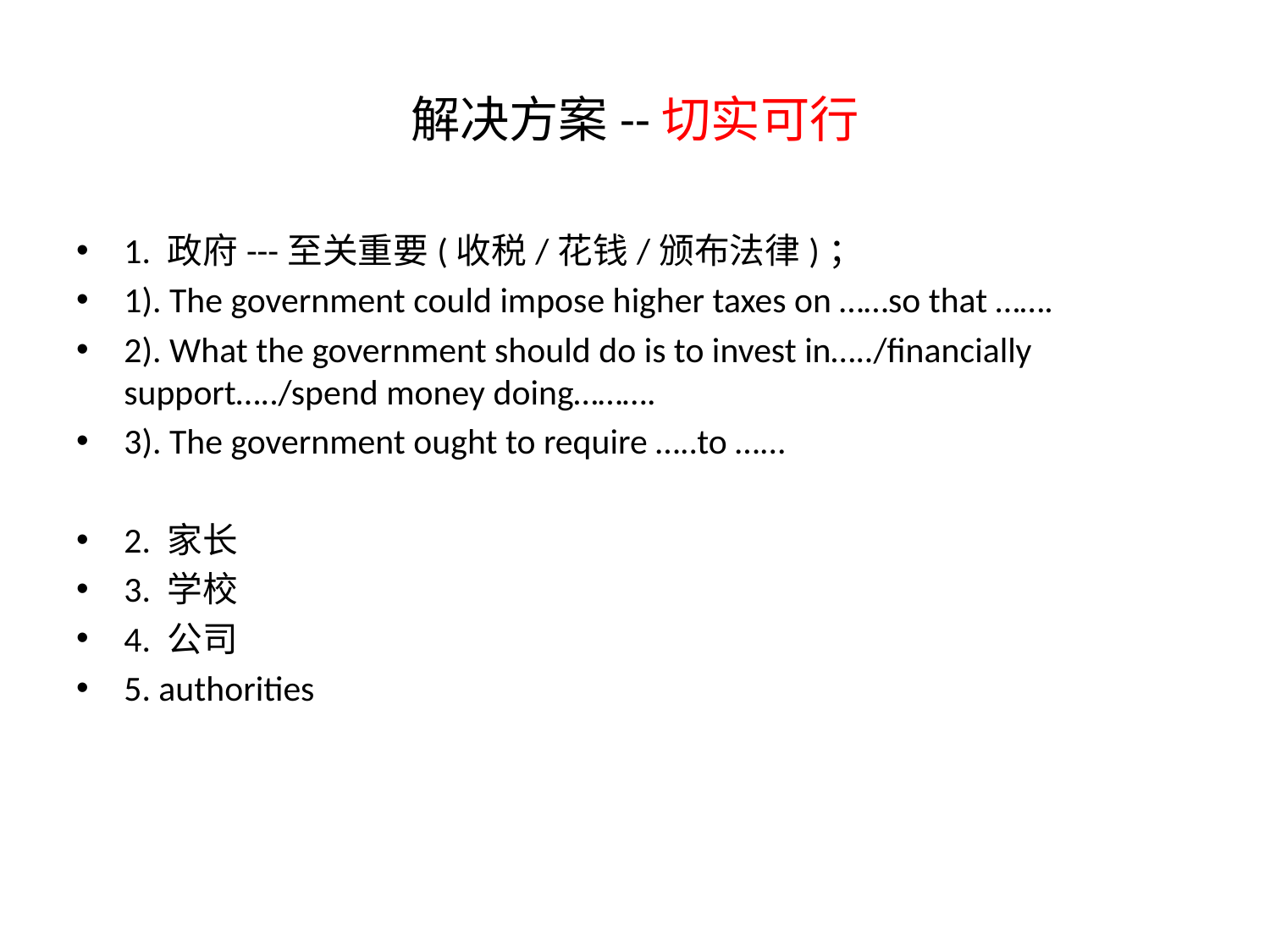

# 解决方案--切实可行
1. 政府---至关重要(收税/花钱/颁布法律)；
1). The government could impose higher taxes on ……so that …….
2). What the government should do is to invest in…../financially support…../spend money doing……….
3). The government ought to require …..to …...

2. 家长
3. 学校
4. 公司
5. authorities